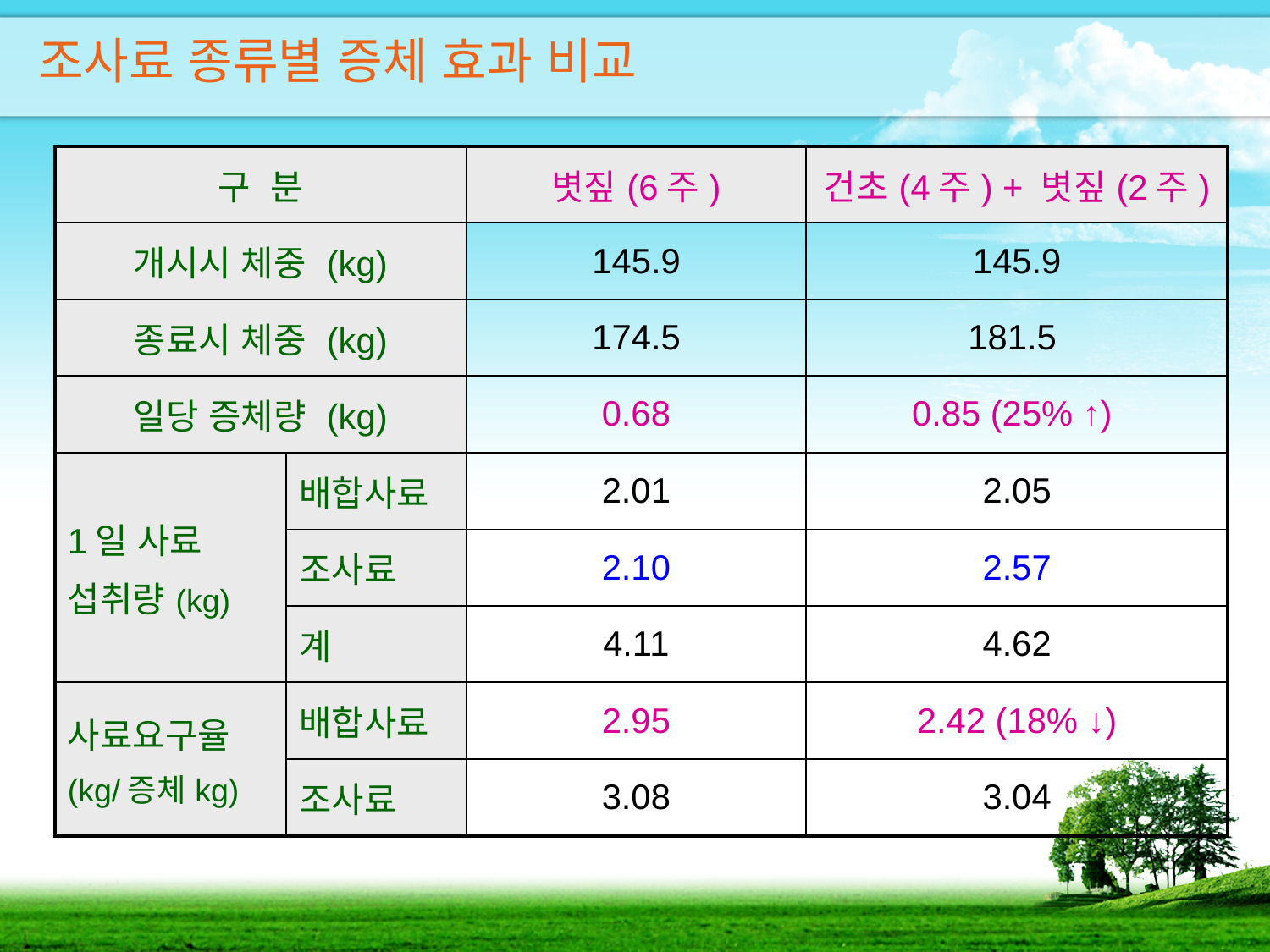

조사료 종류별 증체 효과 비교
| 구 분 |  | 볏짚(6주) | 건초(4주) + 볏짚(2주) |
| --- | --- | --- | --- |
| 개시시 체중 (kg) |  | 145.9 | 145.9 |
| 종료시 체중 (kg) |  | 174.5 | 181.5 |
| 일당 증체량 (kg) |  | 0.68 | 0.85 (25% ↑) |
| 1일 사료 섭취량(kg) | 배합사료 | 2.01 | 2.05 |
|  | 조사료 | 2.10 | 2.57 |
|  | 계 | 4.11 | 4.62 |
| 사료요구율 (kg/증체kg) | 배합사료 | 2.95 | 2.42 (18% ↓) |
|  | 조사료 | 3.08 | 3.04 |